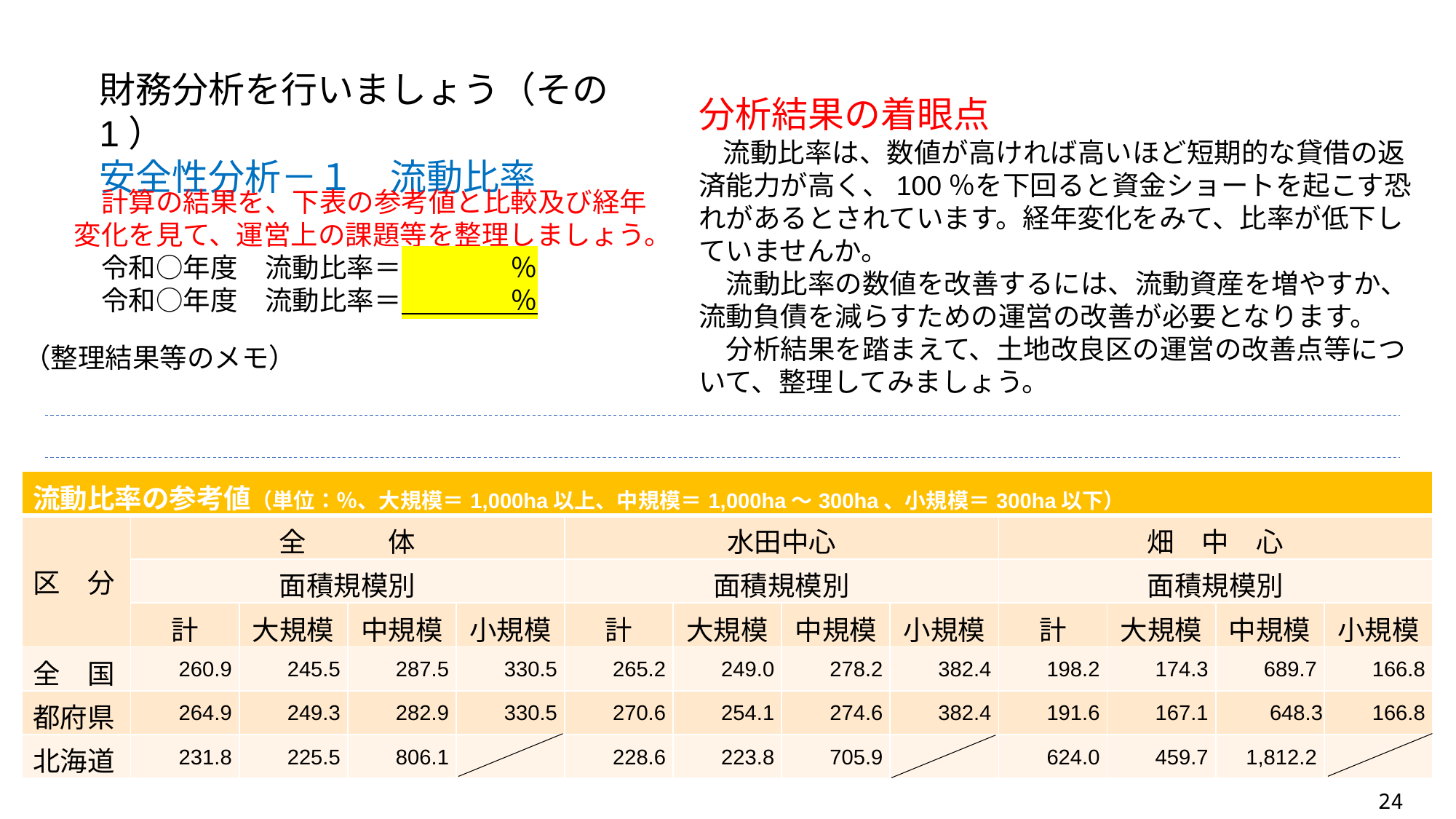

財務分析を行いましょう（その1）
安全性分析－１　流動比率
分析結果の着眼点
　流動比率は、数値が高ければ高いほど短期的な貸借の返済能力が高く、100％を下回ると資金ショートを起こす恐れがあるとされています。経年変化をみて、比率が低下していませんか。
　流動比率の数値を改善するには、流動資産を増やすか、流動負債を減らすための運営の改善が必要となります。
　分析結果を踏まえて、土地改良区の運営の改善点等について、整理してみましょう。
　計算の結果を、下表の参考値と比較及び経年変化を見て、運営上の課題等を整理しましょう。
　令和○年度　流動比率＝　　　　％
　令和○年度　流動比率＝　　　　％
（整理結果等のメモ）
| 流動比率の参考値（単位：％、大規模＝1,000ha以上、中規模＝1,000ha～300ha、小規模＝300ha以下） |  |  |  |  |  |  |  |  |  |  |  |  |
| --- | --- | --- | --- | --- | --- | --- | --- | --- | --- | --- | --- | --- |
| 区　分 | 全　　　体 |  |  |  | 水田中心 |  |  |  | 畑　中　心 |  |  |  |
|  | 面積規模別 |  |  |  | 面積規模別 |  |  |  | 面積規模別 |  |  |  |
|  | 計 | 大規模 | 中規模 | 小規模 | 計 | 大規模 | 中規模 | 小規模 | 計 | 大規模 | 中規模 | 小規模 |
| 全　国 | 260.9 | 245.5 | 287.5 | 330.5 | 265.2 | 249.0 | 278.2 | 382.4 | 198.2 | 174.3 | 689.7 | 166.8 |
| 都府県 | 264.9 | 249.3 | 282.9 | 330.5 | 270.6 | 254.1 | 274.6 | 382.4 | 191.6 | 167.1 | 648.3 | 166.8 |
| 北海道 | 231.8 | 225.5 | 806.1 |  | 228.6 | 223.8 | 705.9 |  | 624.0 | 459.7 | 1,812.2 |  |
24